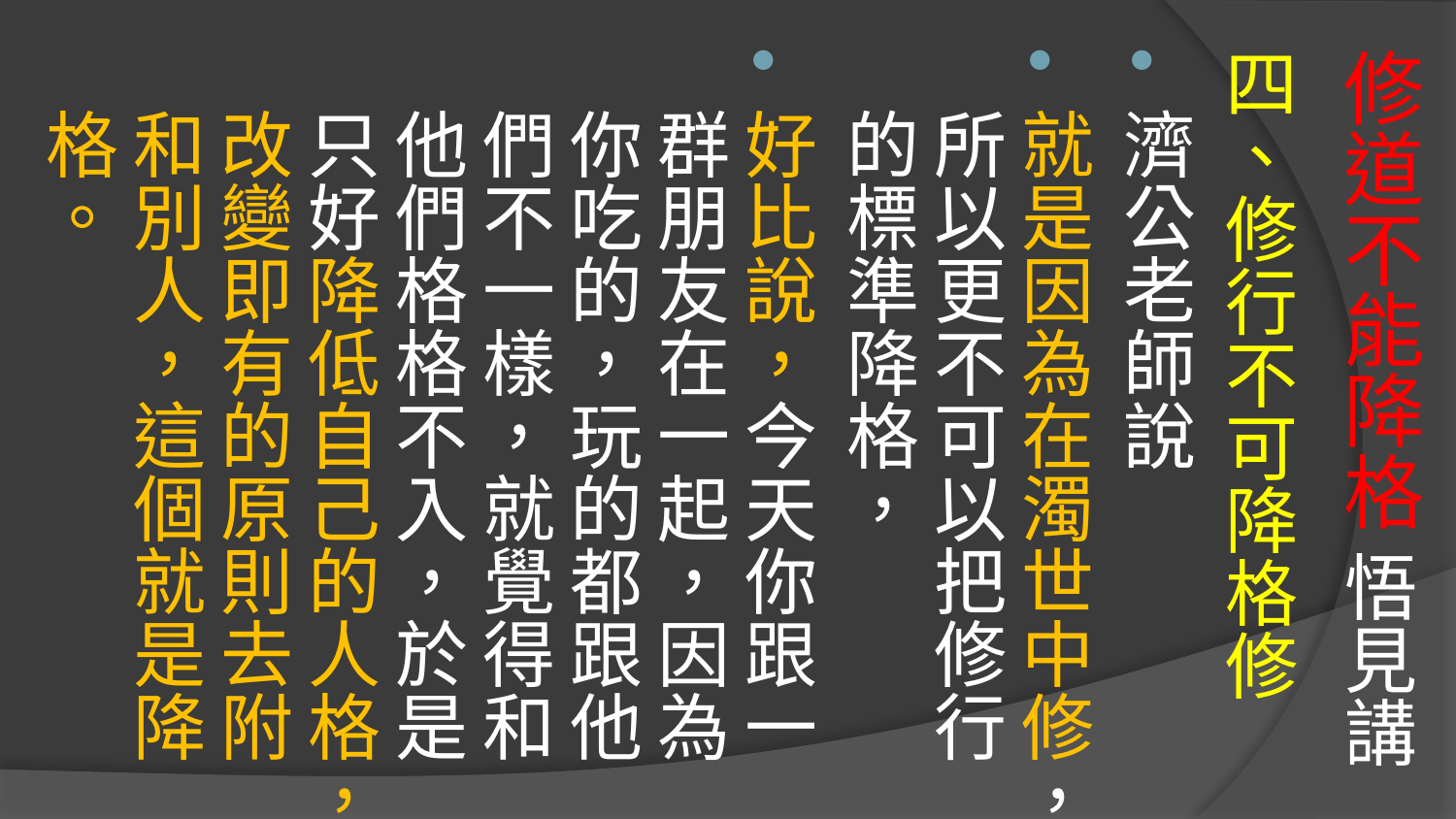

# 修道不能降格 悟見講
四、修行不可降格修
濟公老師說
就是因為在濁世中修，所以更不可以把修行的標準降格，
好比說，今天你跟一群朋友在一起，因為你吃的，玩的都跟他們不一樣，就覺得和他們格格不入，於是只好降低自己的人格，改變即有的原則去附和別人，這個就是降格。